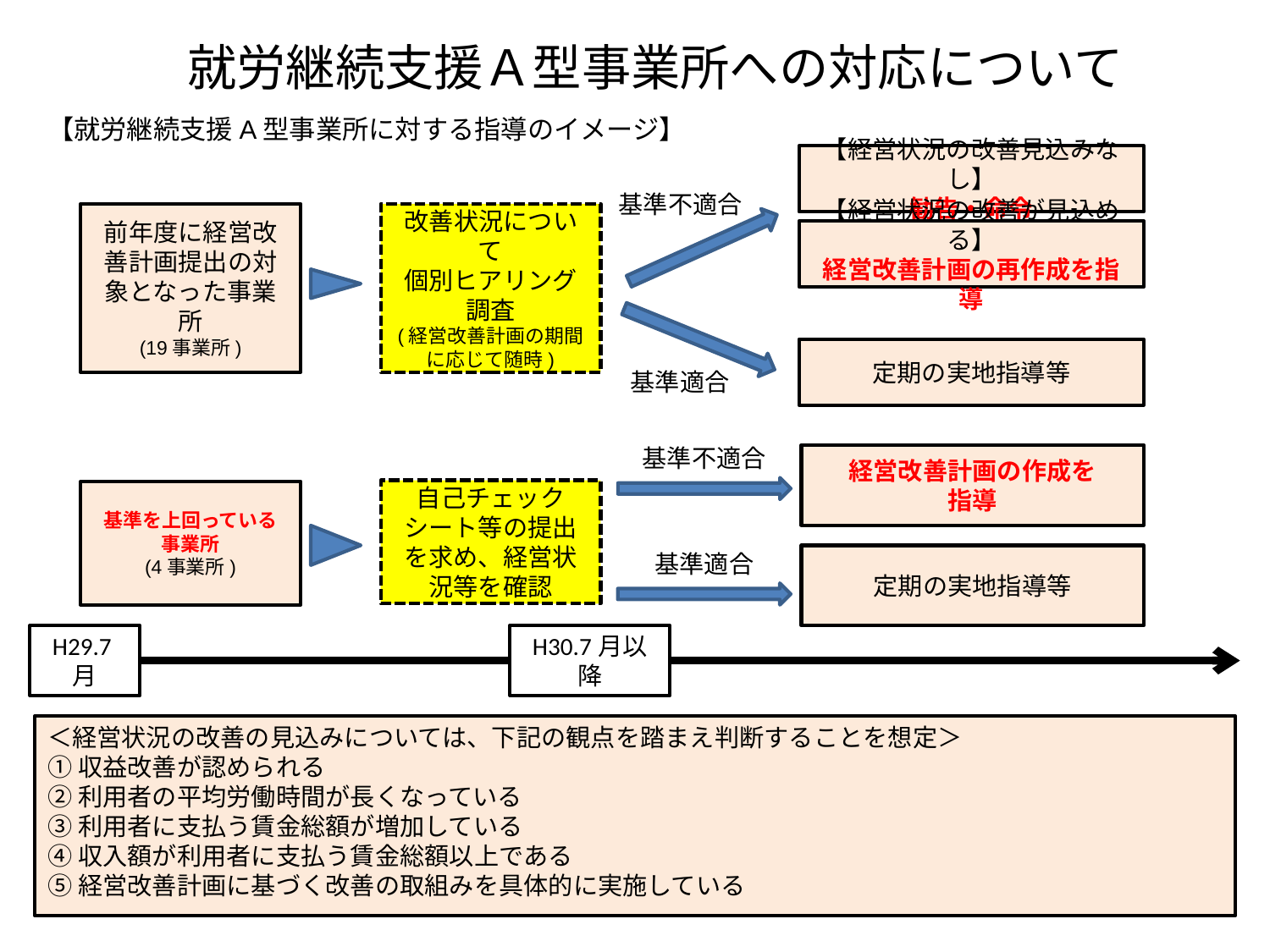

# 就労継続支援Ａ型事業所への対応について
【就労継続支援A型事業所に対する指導のイメージ】
【経営状況の改善見込みなし】
勧告・命令
基準不適合
前年度に経営改善計画提出の対象となった事業所
(19事業所)
改善状況について
個別ヒアリング調査
(経営改善計画の期間に応じて随時)

【経営状況の改善が見込める】
経営改善計画の再作成を指導

定期の実地指導等
基準適合
基準不適合
基準適合
経営改善計画の作成を
指導

自己チェックシート等の提出を求め、経営状況等を確認
基準を上回っている
事業所
(4事業所)

定期の実地指導等

H29.7月
H30.7月以降
＜経営状況の改善の見込みについては、下記の観点を踏まえ判断することを想定＞
①収益改善が認められる
②利用者の平均労働時間が長くなっている
③利用者に支払う賃金総額が増加している
④収入額が利用者に支払う賃金総額以上である
⑤経営改善計画に基づく改善の取組みを具体的に実施している